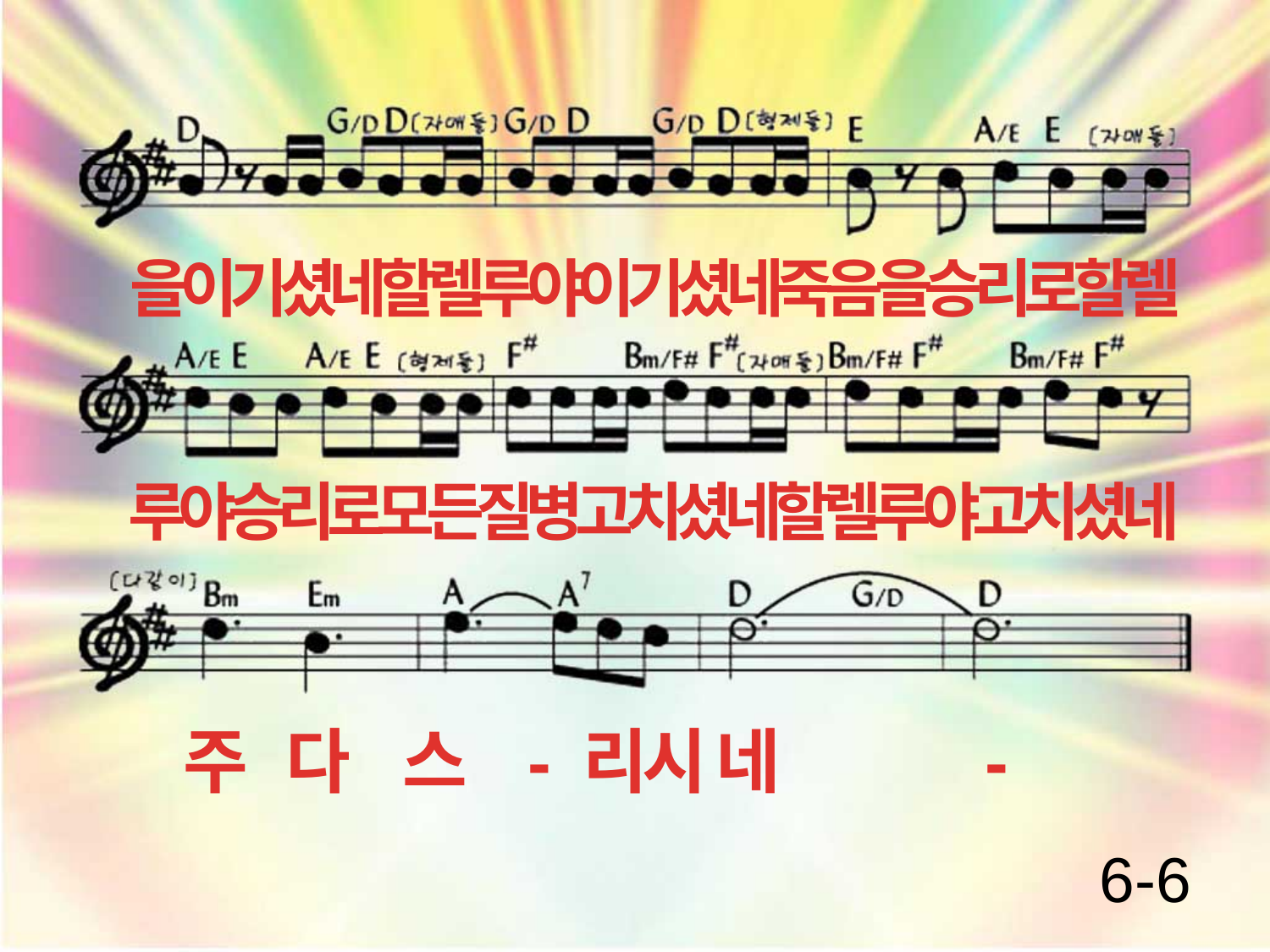

을이기셨네할렐루야이기셨네죽음을승리로할렐
루야승리로모든질병고치셨네할렐루야고치셨네
주   다    스   - 리시 네             -
6-6